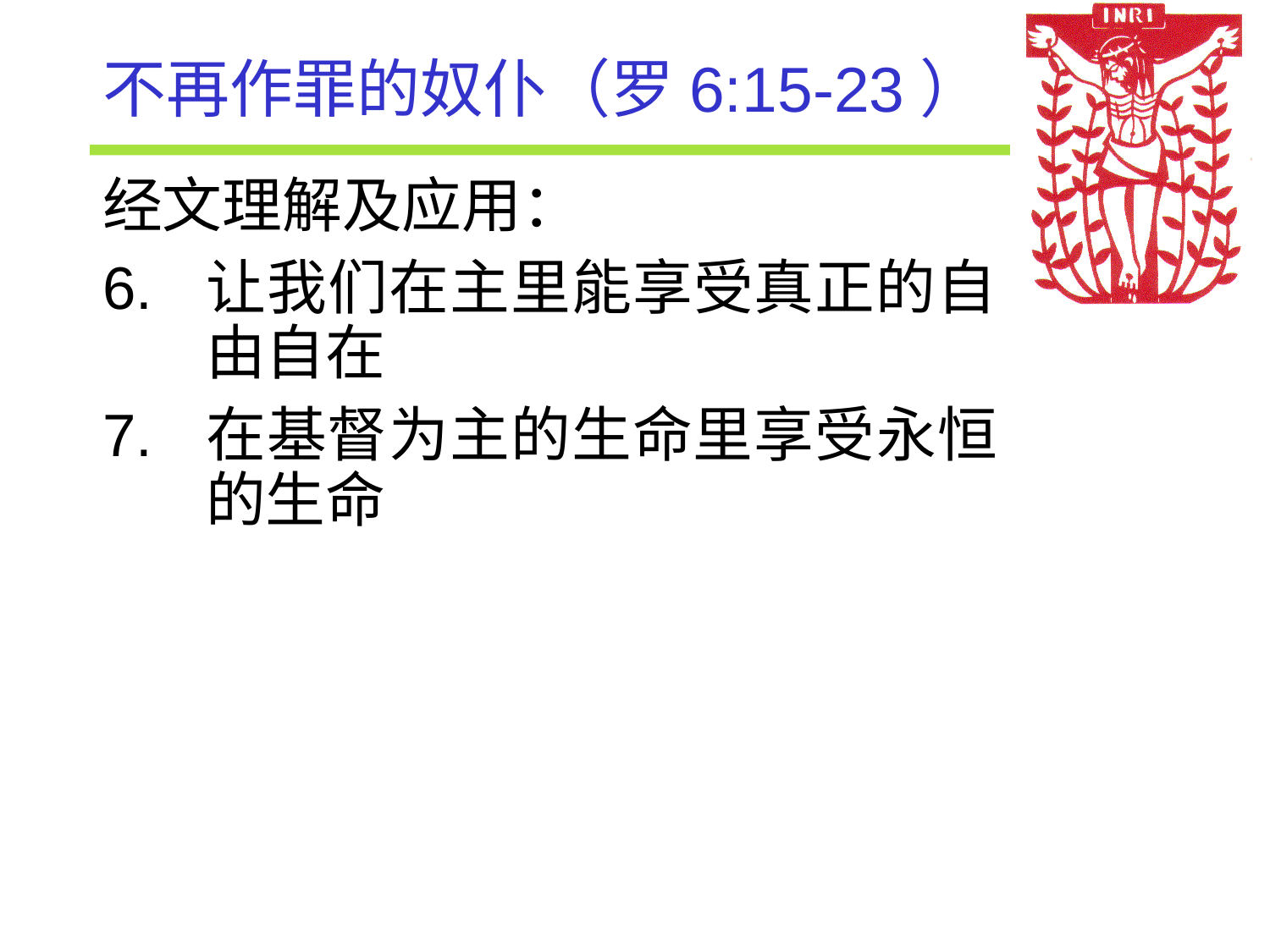

# 不再作罪的奴仆（罗6:15-23）
经文理解及应用：
让我们在主里能享受真正的自由自在
在基督为主的生命里享受永恒的生命